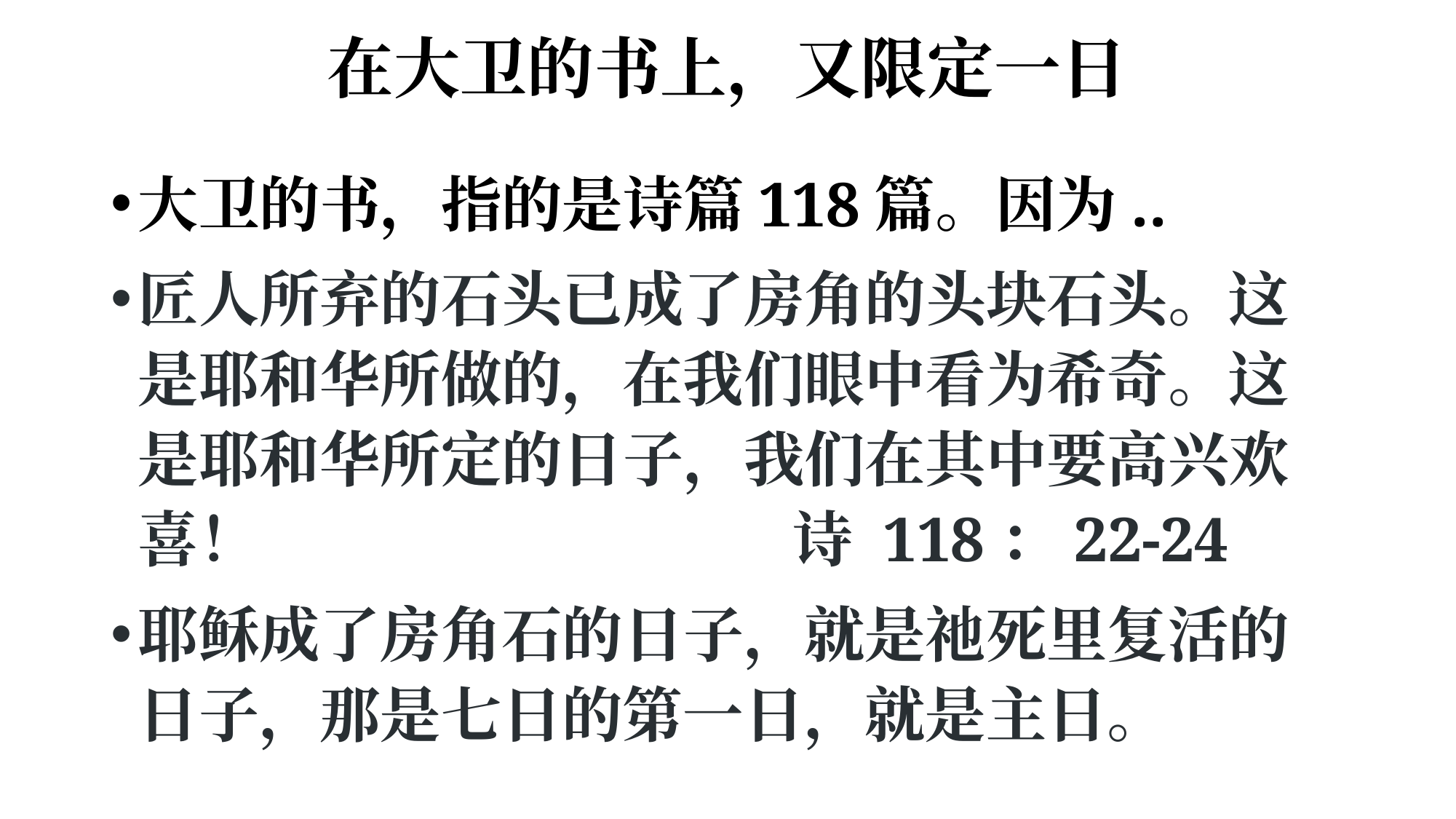

# 在大卫的书上，又限定一日
大卫的书，指的是诗篇118篇。因为..
匠人所弃的石头已成了房角的头块石头。这是耶和华所做的，在我们眼中看为希奇。这是耶和华所定的日子，我们在其中要高兴欢喜！ 					诗 118：22-24
耶稣成了房角石的日子，就是祂死里复活的日子，那是七日的第一日，就是主日。